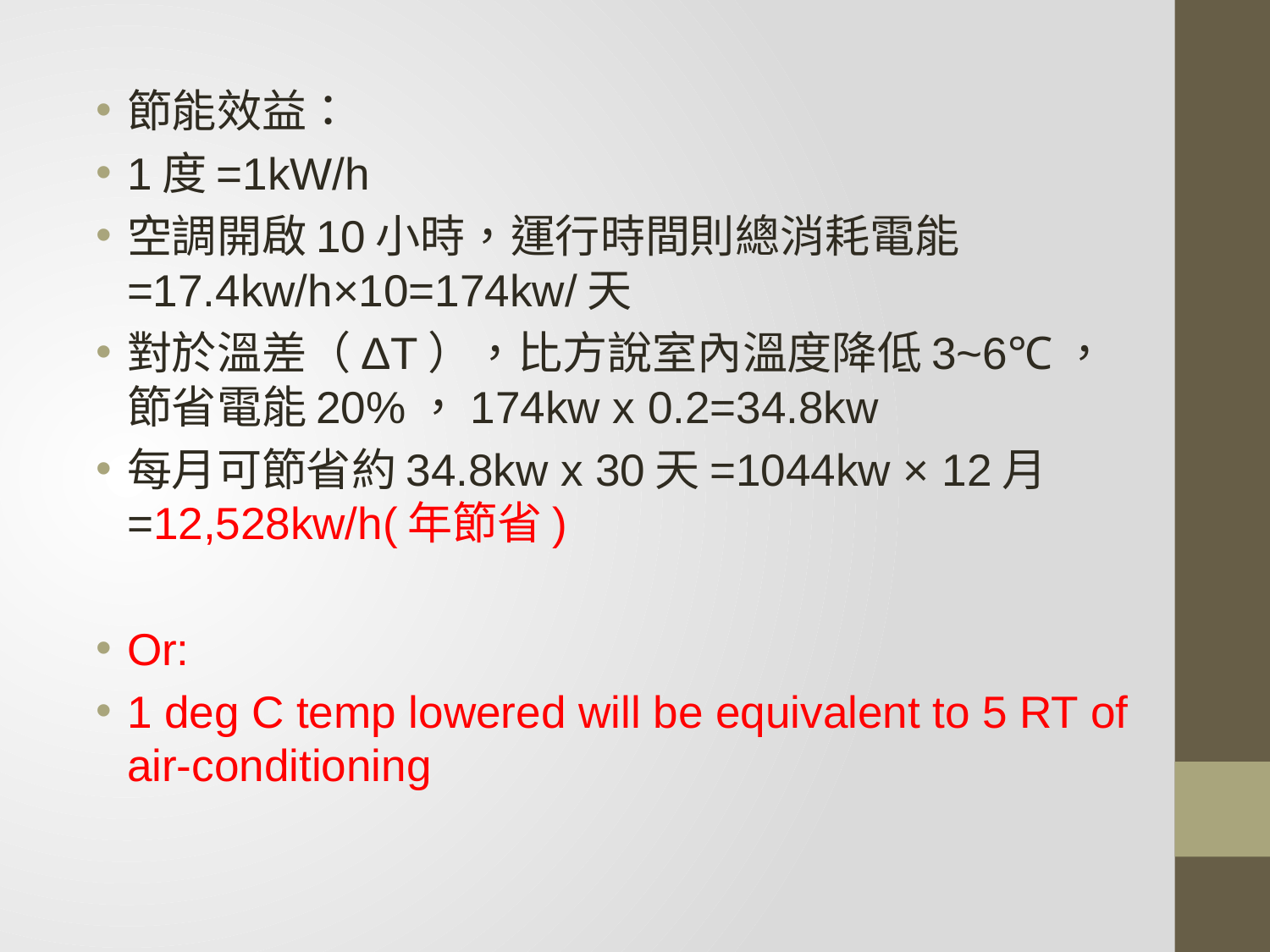

節能效益：
1度=1kW/h
空調開啟10小時，運行時間則總消耗電能=17.4kw/h×10=174kw/天
對於溫差（ΔT），比方說室內溫度降低3~6℃，節省電能20%，174kw x 0.2=34.8kw
每月可節省約34.8kw x 30天=1044kw × 12月=12,528kw/h(年節省)

Or:
1 deg C temp lowered will be equivalent to 5 RT of air-conditioning